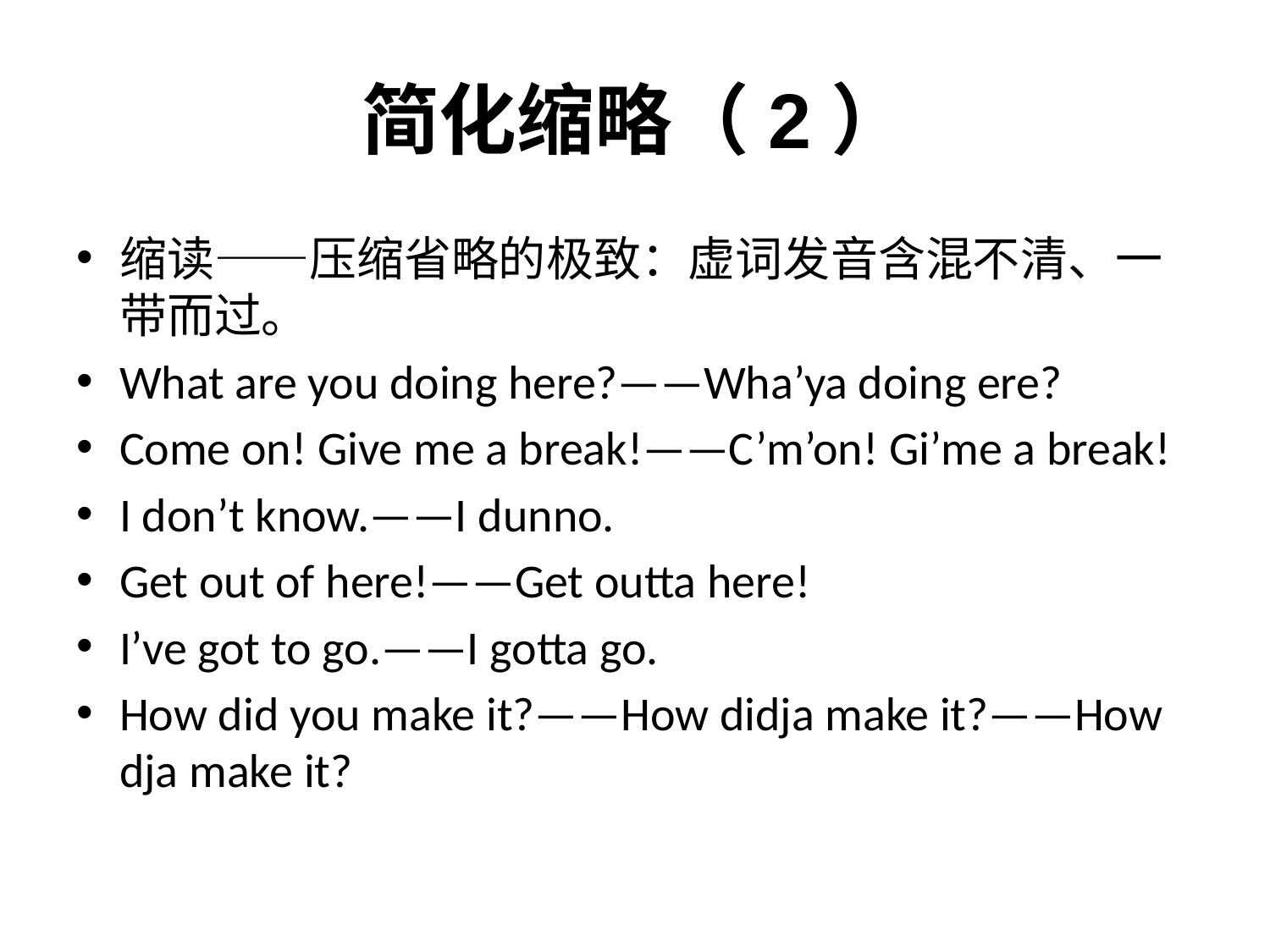

# 简化缩略（2）
缩读——压缩省略的极致：虚词发音含混不清、一带而过。
What are you doing here?——Wha’ya doing ere?
Come on! Give me a break!——C’m’on! Gi’me a break!
I don’t know.——I dunno.
Get out of here!——Get outta here!
I’ve got to go.——I gotta go.
How did you make it?——How didja make it?——How dja make it?